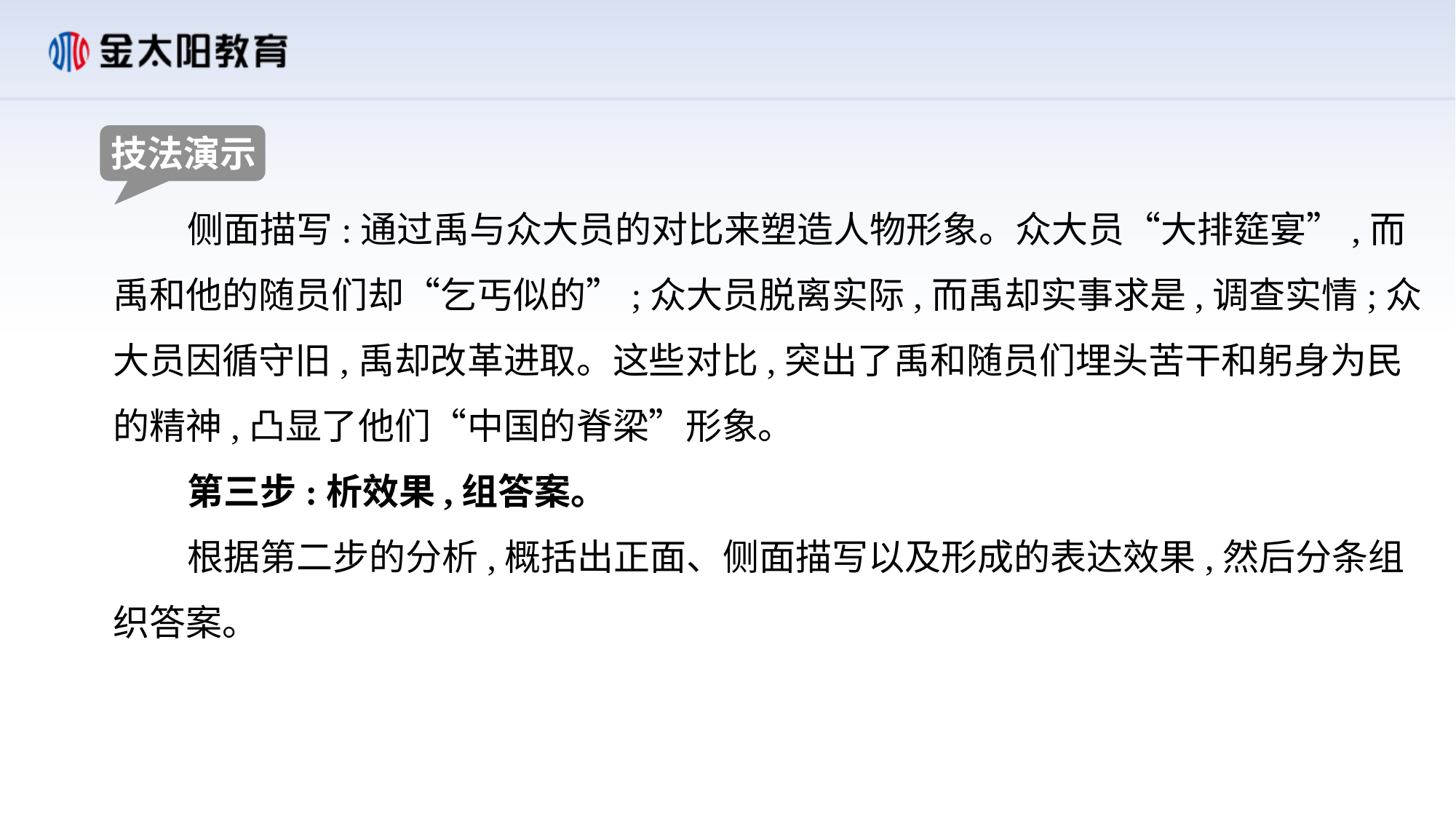

侧面描写:通过禹与众大员的对比来塑造人物形象。众大员“大排筵宴”,而禹和他的随员们却“乞丐似的”;众大员脱离实际,而禹却实事求是,调查实情;众大员因循守旧,禹却改革进取。这些对比,突出了禹和随员们埋头苦干和躬身为民的精神,凸显了他们“中国的脊梁”形象。
        第三步:析效果,组答案。
        根据第二步的分析,概括出正面、侧面描写以及形成的表达效果,然后分条组织答案。